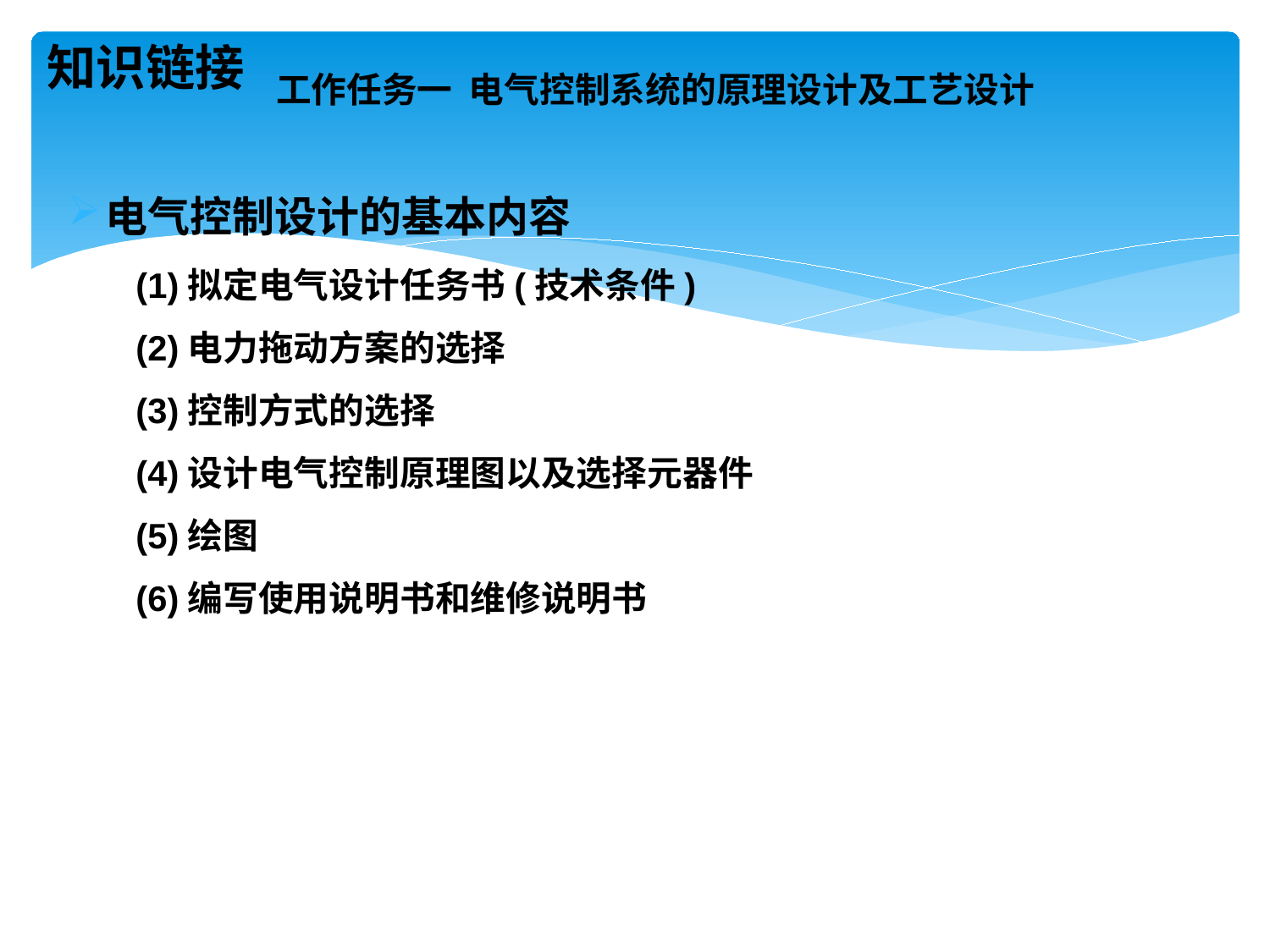

# 工作任务一  电气控制系统的原理设计及工艺设计
知识链接
电气控制设计的基本内容
       (1)拟定电气设计任务书(技术条件)
       (2)电力拖动方案的选择
       (3)控制方式的选择
       (4)设计电气控制原理图以及选择元器件
       (5)绘图
       (6)编写使用说明书和维修说明书